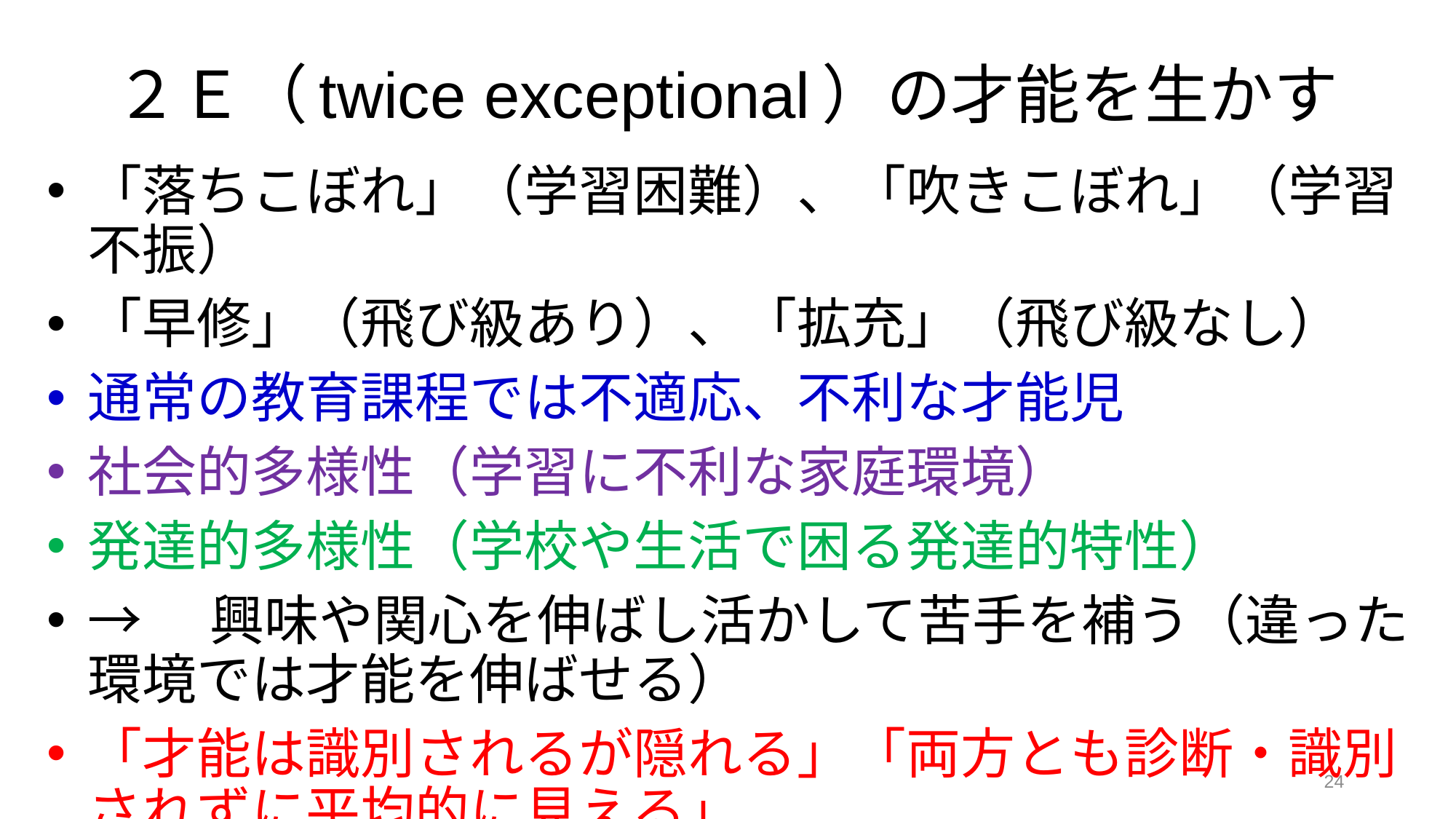

# ２Ｅ（twice exceptional）の才能を生かす
「落ちこぼれ」（学習困難）、「吹きこぼれ」（学習不振）
「早修」（飛び級あり）、「拡充」（飛び級なし）
通常の教育課程では不適応、不利な才能児
社会的多様性（学習に不利な家庭環境）
発達的多様性（学校や生活で困る発達的特性）
→　興味や関心を伸ばし活かして苦手を補う（違った環境では才能を伸ばせる）
「才能は識別されるが隠れる」「両方とも診断・識別されずに平均的に見える」
24